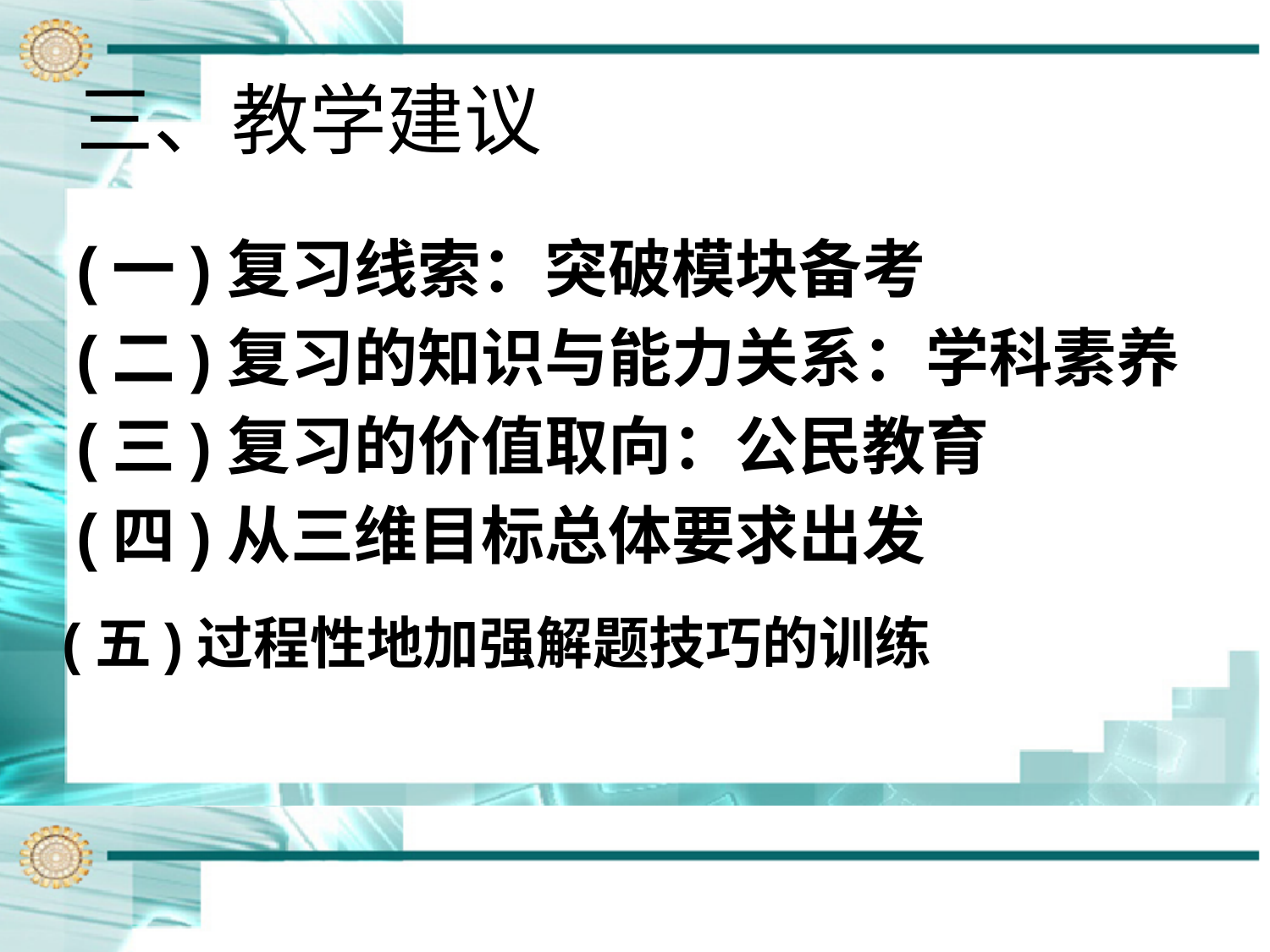

# 三、教学建议
(一)复习线索：突破模块备考
(二)复习的知识与能力关系：学科素养
(三)复习的价值取向：公民教育
(四)从三维目标总体要求出发
(五)过程性地加强解题技巧的训练